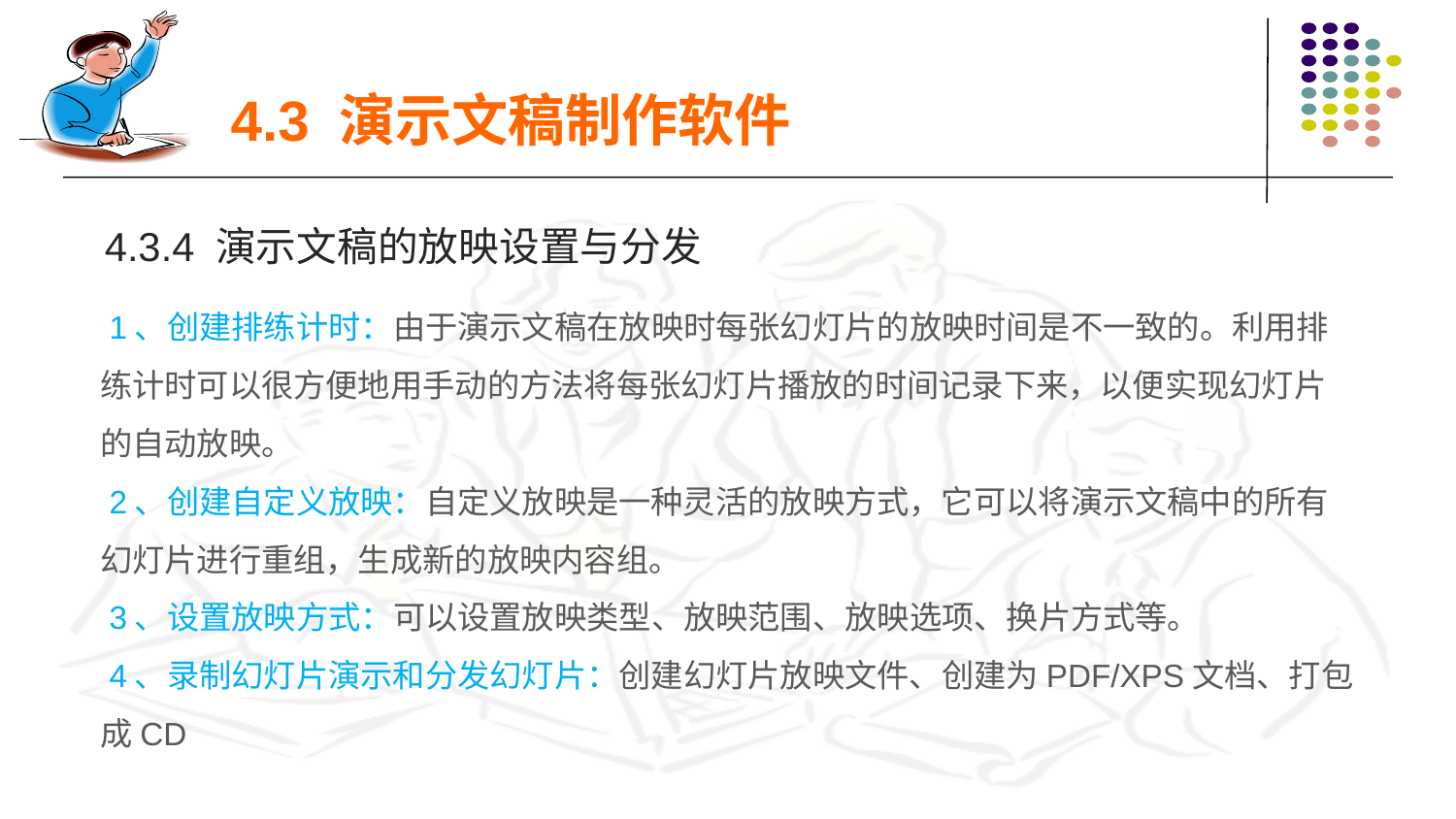

4.3 演示文稿制作软件
4.3.4 演示文稿的放映设置与分发
 1、创建排练计时：由于演示文稿在放映时每张幻灯片的放映时间是不一致的。利用排练计时可以很方便地用手动的方法将每张幻灯片播放的时间记录下来，以便实现幻灯片的自动放映。
 2、创建自定义放映：自定义放映是一种灵活的放映方式，它可以将演示文稿中的所有幻灯片进行重组，生成新的放映内容组。
 3、设置放映方式：可以设置放映类型、放映范围、放映选项、换片方式等。
 4、录制幻灯片演示和分发幻灯片：创建幻灯片放映文件、创建为PDF/XPS文档、打包成CD